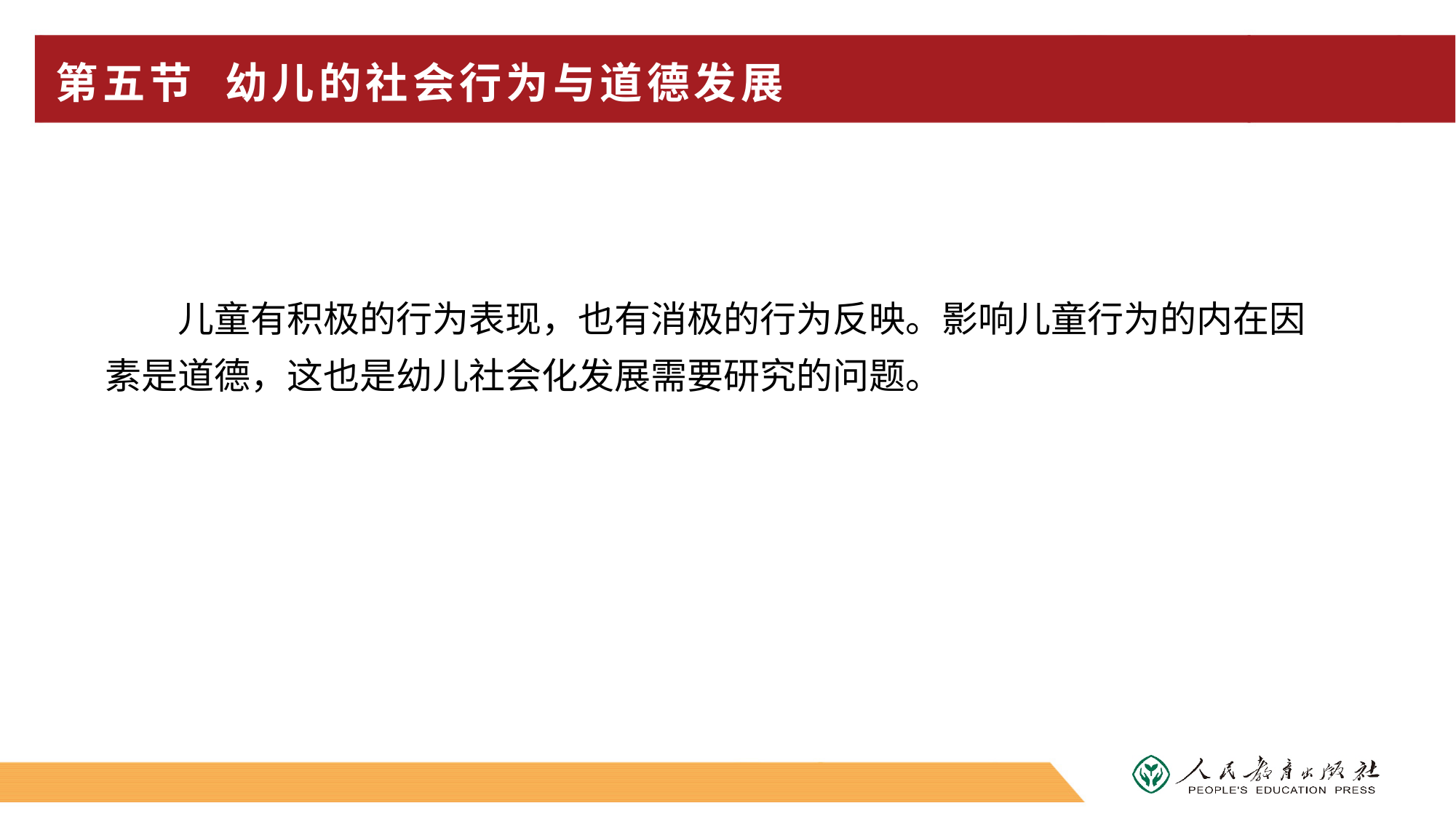

# 第五节  幼儿的社会行为与道德发展

儿童有积极的行为表现，也有消极的行为反映。影响儿童行为的内在因素是道德，这也是幼儿社会化发展需要研究的问题。